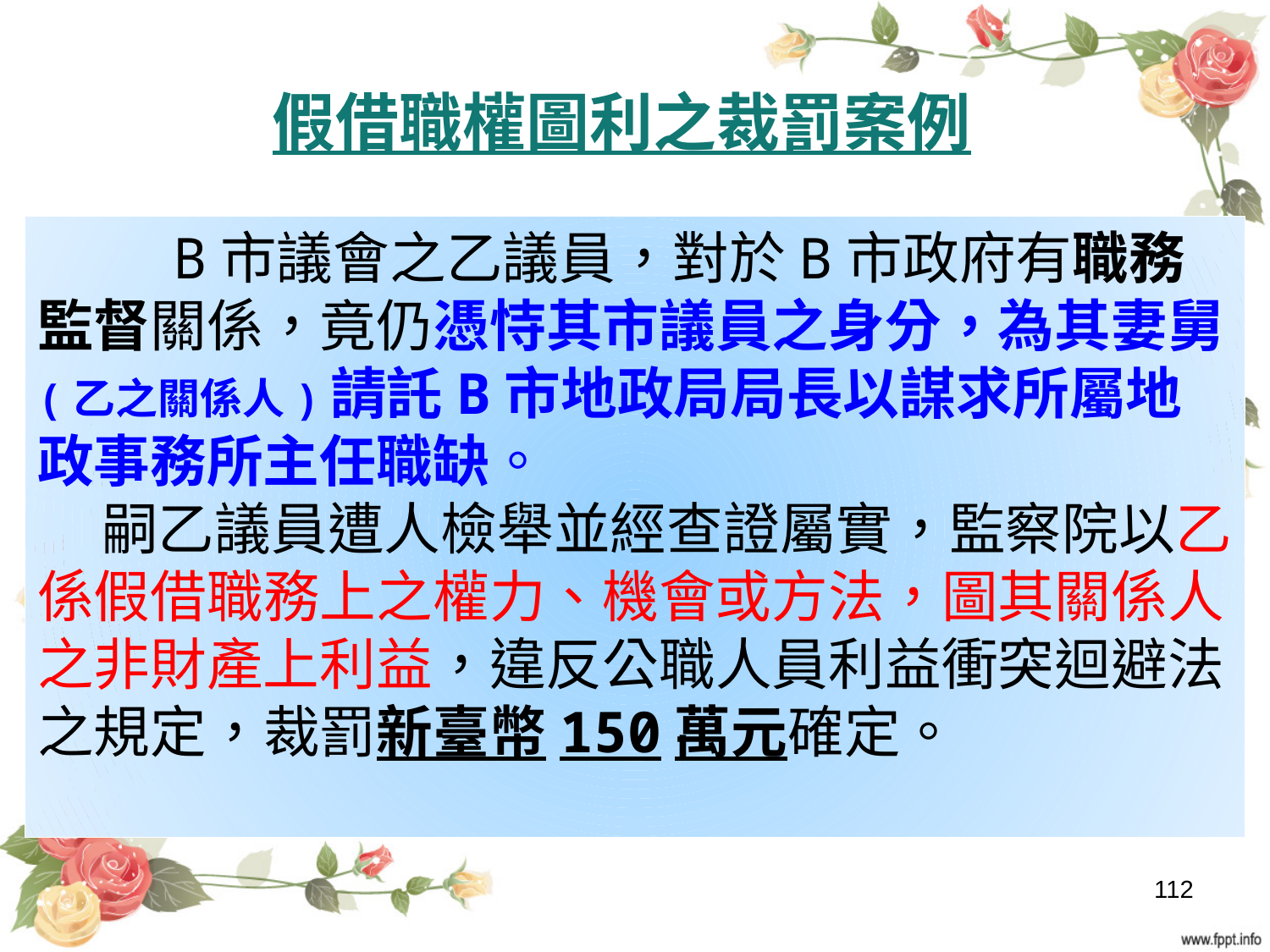

#
假借職權圖利之裁罰案例
    B市議會之乙議員，對於B市政府有職務監督關係，竟仍憑恃其市議員之身分，為其妻舅(乙之關係人)請託B市地政局局長以謀求所屬地政事務所主任職缺。
    嗣乙議員遭人檢舉並經查證屬實，監察院以乙係假借職務上之權力、機會或方法，圖其關係人之非財產上利益，違反公職人員利益衝突迴避法之規定，裁罰新臺幣150萬元確定。

112